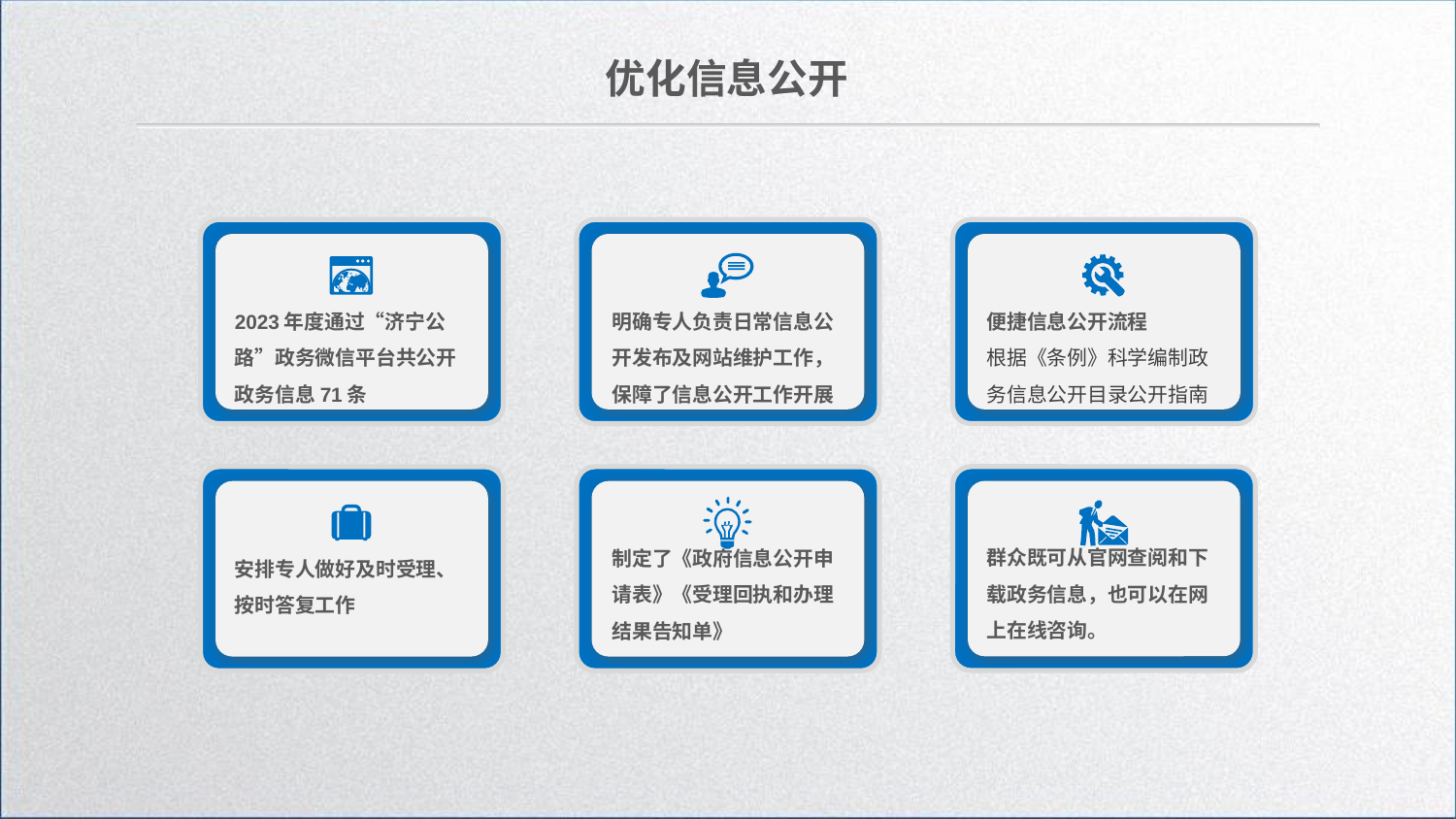

优化信息公开

2023年度通过“济宁公路”政务微信平台共公开政务信息71条
明确专人负责日常信息公开发布及网站维护工作，保障了信息公开工作开展
便捷信息公开流程
根据《条例》科学编制政务信息公开目录公开指南

群众既可从官网查阅和下载政务信息，也可以在网上在线咨询。
制定了《政府信息公开申请表》《受理回执和办理结果告知单》
安排专人做好及时受理、按时答复工作